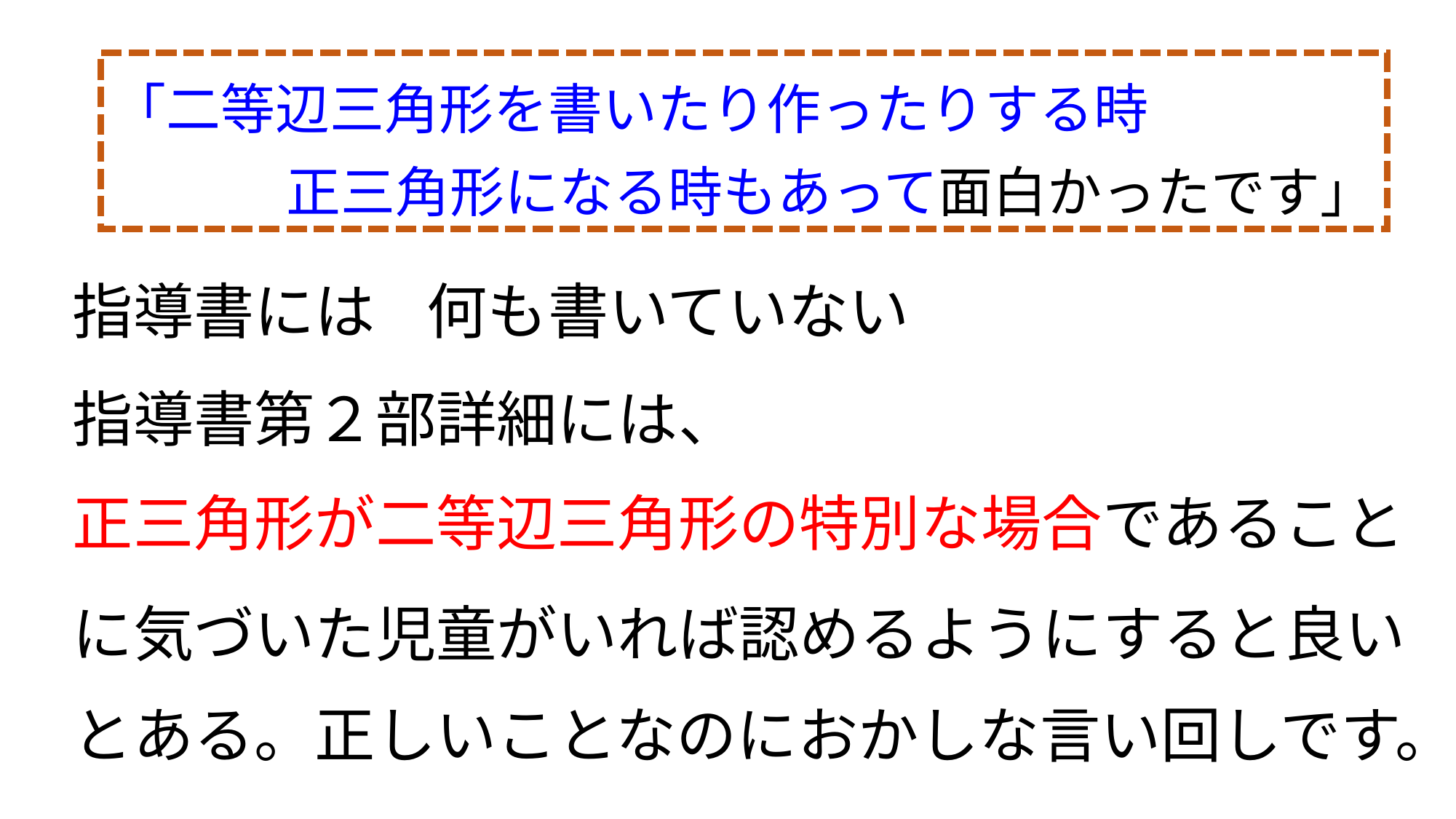

「二等辺三角形を書いたり作ったりする時
正三角形になる時もあって面白かったです」
指導書には
何も書いていない
指導書第２部詳細には、
正三角形が二等辺三角形の特別な場合であること
に気づいた児童がいれば認めるようにすると良い
とある。正しいことなのにおかしな言い回しです。